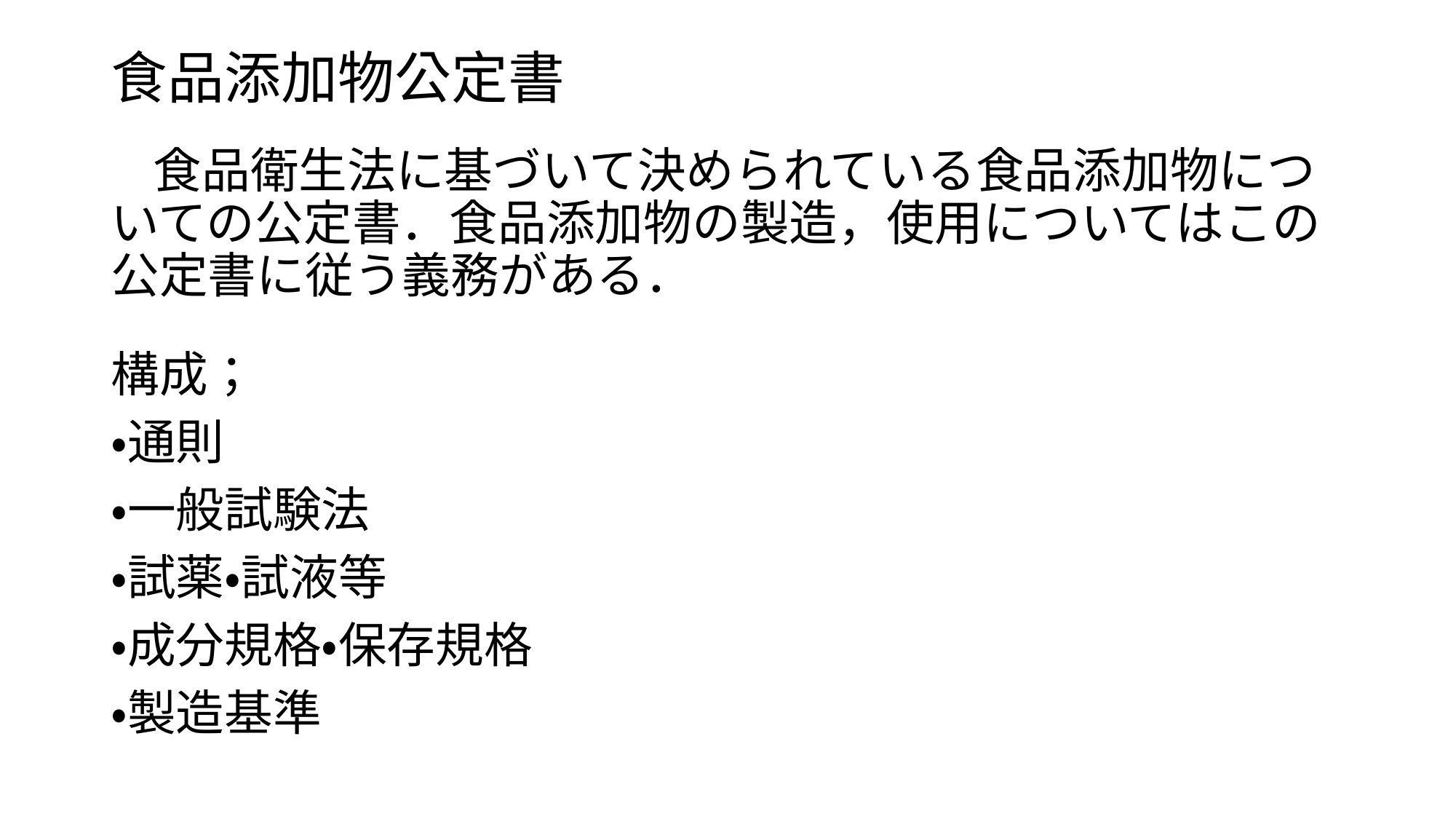

# 食品添加物公定書
　食品衛生法に基づいて決められている食品添加物についての公定書．食品添加物の製造，使用についてはこの公定書に従う義務がある．

構成；
・通則
・一般試験法
・試薬・試液等
・成分規格・保存規格
・製造基準